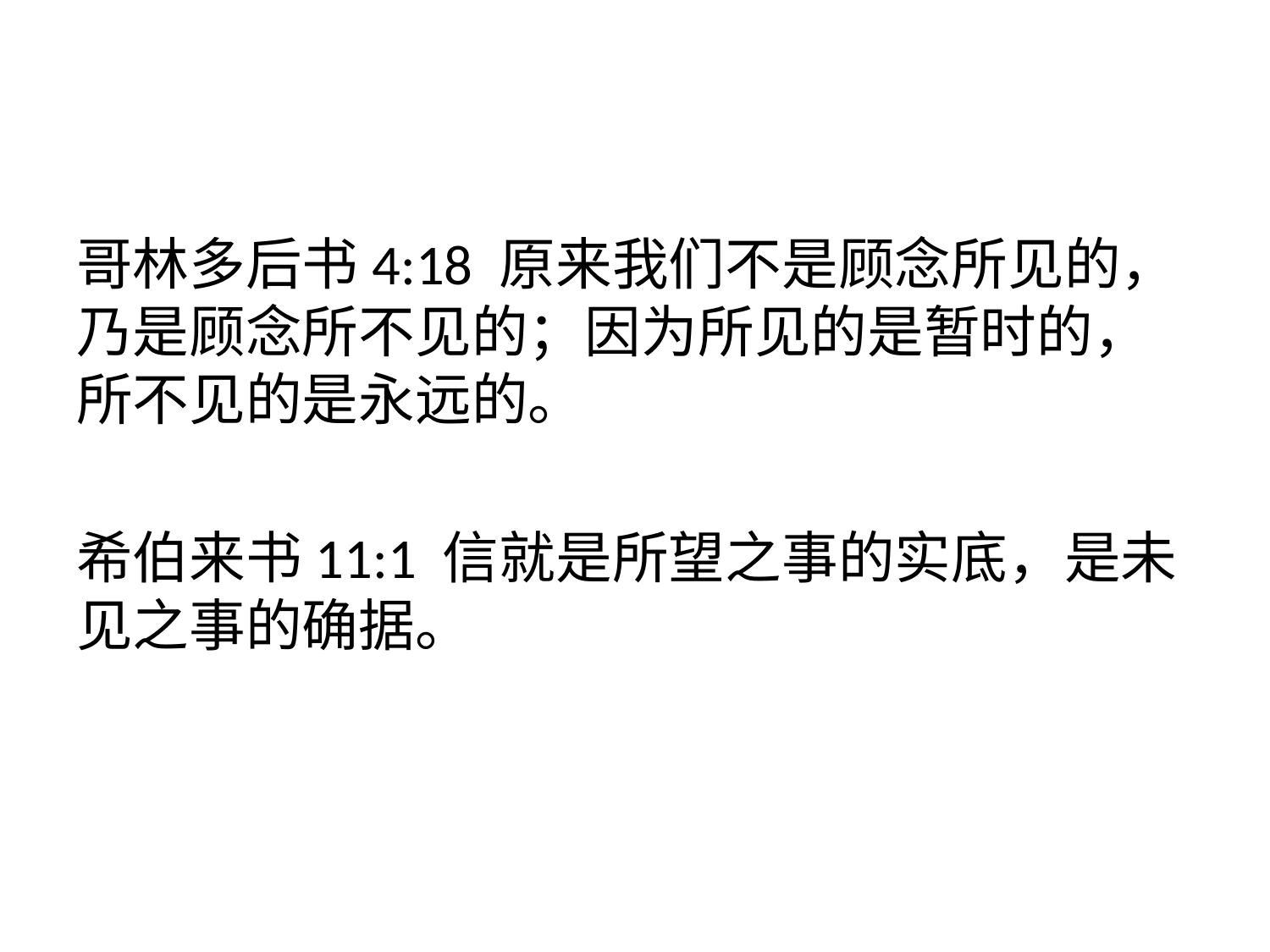

#
哥林多后书4:18 原来我们不是顾念所见的，乃是顾念所不见的；因为所见的是暂时的，所不见的是永远的。

希伯来书11:1 信就是所望之事的实底，是未见之事的确据。